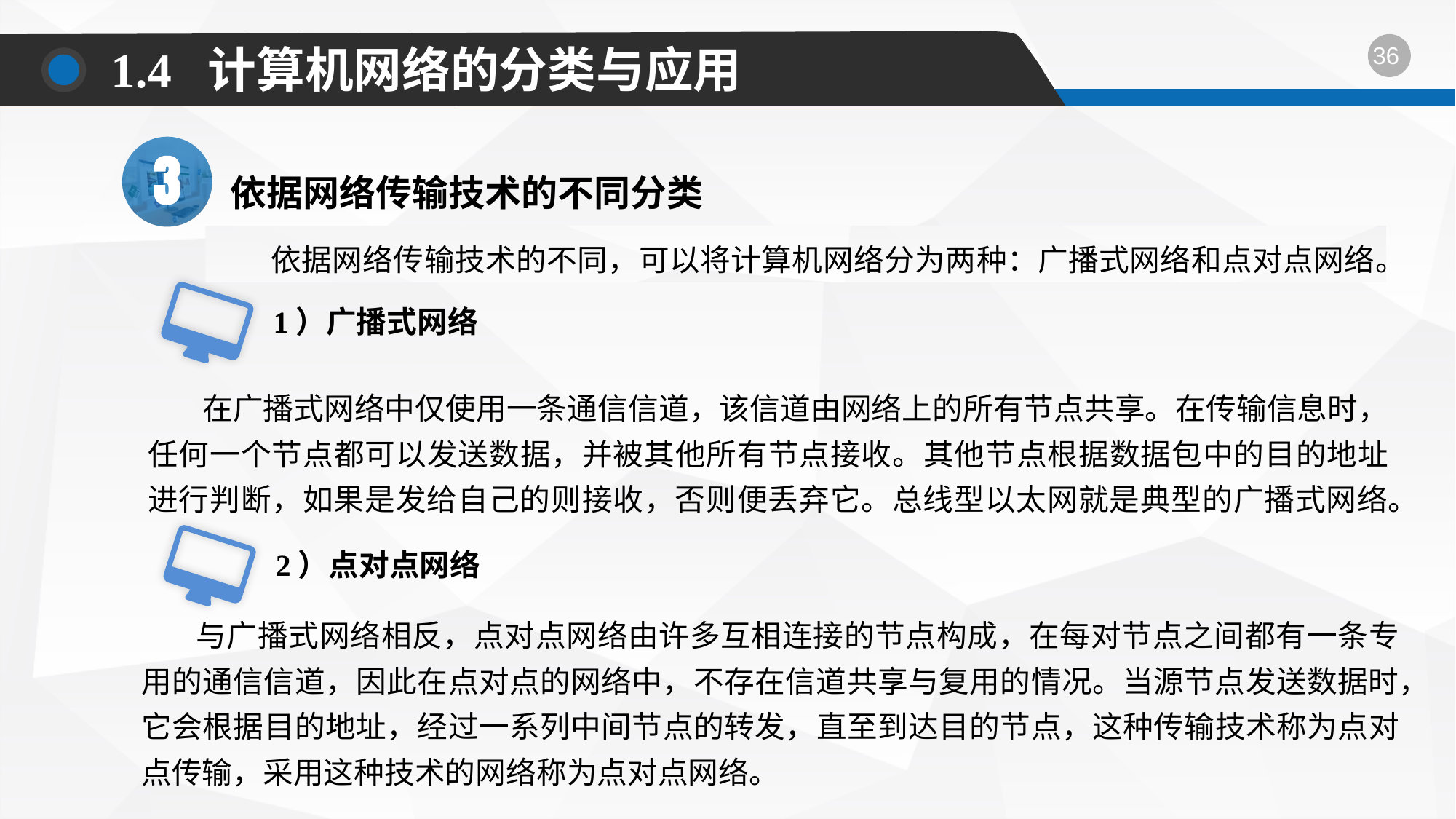

1.4  计算机网络的分类与应用

3
依据网络传输技术的不同分类
依据网络传输技术的不同，可以将计算机网络分为两种：广播式网络和点对点网络。

1）广播式网络
在广播式网络中仅使用一条通信信道，该信道由网络上的所有节点共享。在传输信息时，任何一个节点都可以发送数据，并被其他所有节点接收。其他节点根据数据包中的目的地址进行判断，如果是发给自己的则接收，否则便丢弃它。总线型以太网就是典型的广播式网络。

2）点对点网络
与广播式网络相反，点对点网络由许多互相连接的节点构成，在每对节点之间都有一条专用的通信信道，因此在点对点的网络中，不存在信道共享与复用的情况。当源节点发送数据时，它会根据目的地址，经过一系列中间节点的转发，直至到达目的节点，这种传输技术称为点对点传输，采用这种技术的网络称为点对点网络。